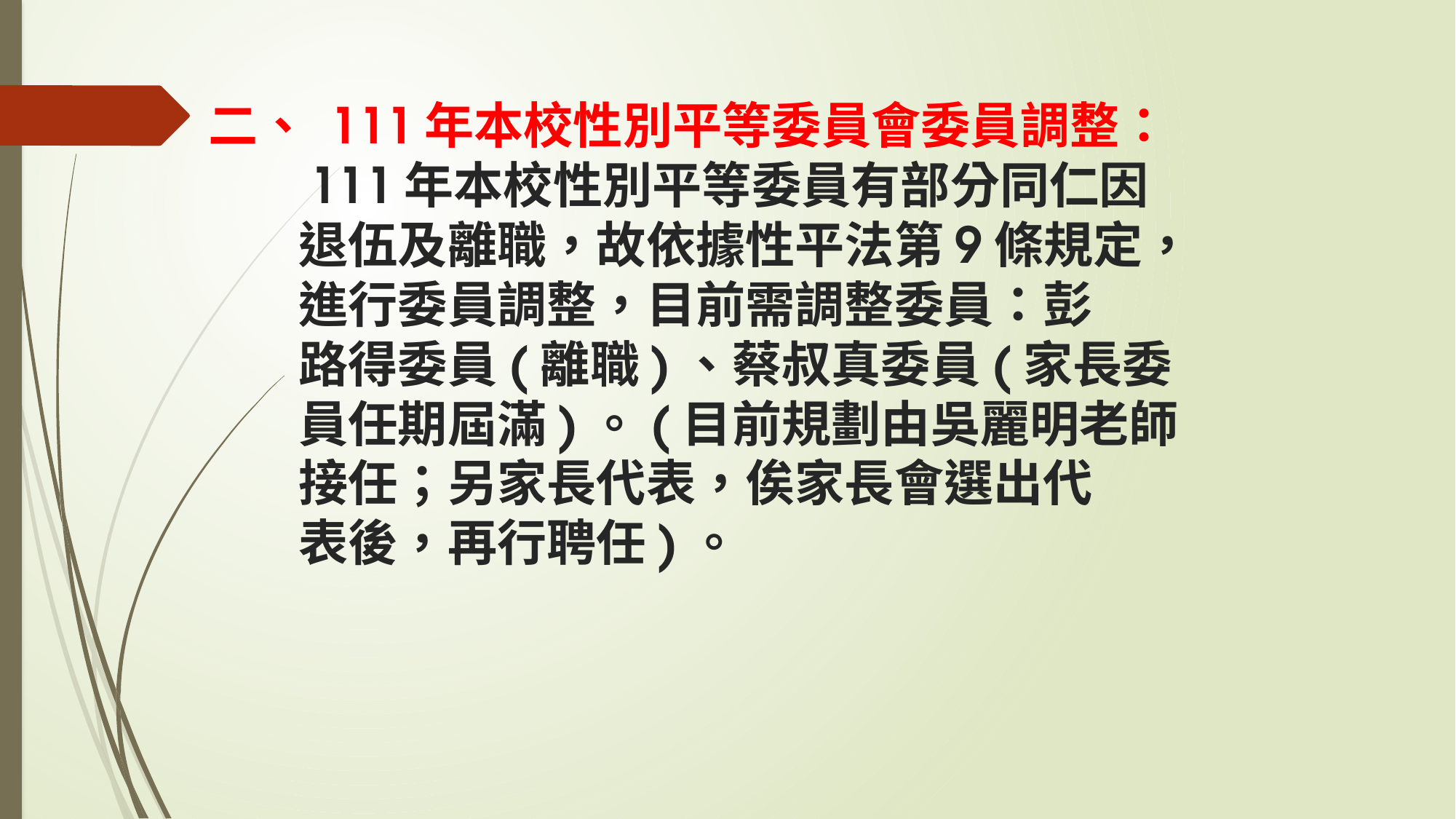

# 二、 111年本校性別平等委員會委員調整： 111年本校性別平等委員有部分同仁因 退伍及離職，故依據性平法第9條規定， 進行委員調整，目前需調整委員：彭 路得委員(離職)、蔡叔真委員(家長委 員任期屆滿)。(目前規劃由吳麗明老師 接任；另家長代表，俟家長會選出代 表後，再行聘任)。